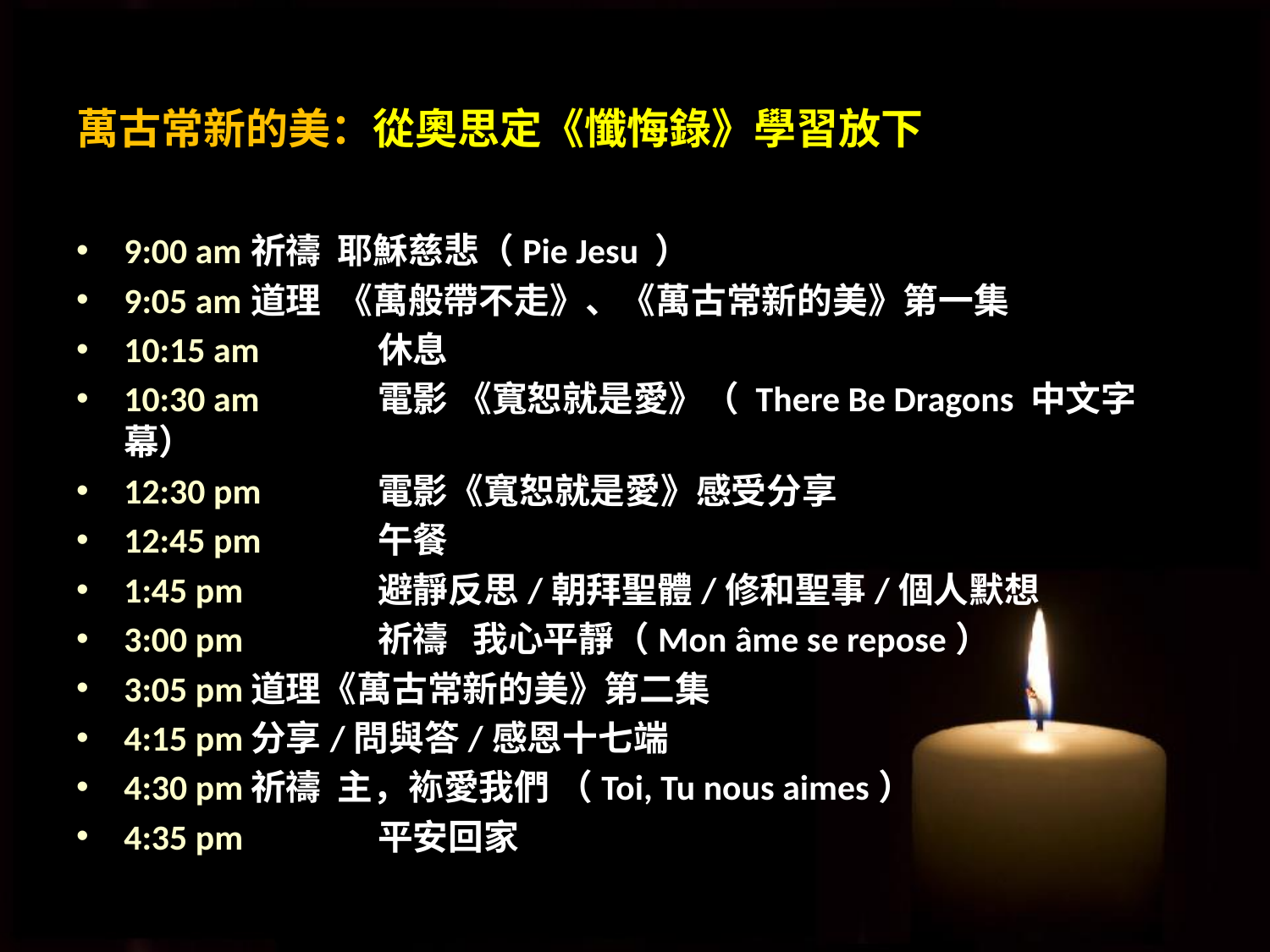

# 萬古常新的美：從奧思定《懺悔錄》學習放下
9:00 am	祈禱  耶穌慈悲（Pie Jesu ）
9:05 am	道理  《萬般帶不走》、《萬古常新的美》第一集
10:15 am	休息
10:30 am	電影 《寬恕就是愛》（ There Be Dragons 中文字幕）
12:30 pm	電影《寬恕就是愛》感受分享
12:45 pm	午餐
1:45 pm 	避靜反思/朝拜聖體/修和聖事/個人默想
3:00 pm 	祈禱   我心平靜（Mon âme se repose）
3:05 pm	道理《萬古常新的美》第二集
4:15 pm	分享/問與答/感恩十七端
4:30 pm	祈禱  主，袮愛我們 （Toi, Tu nous aimes）
4:35 pm 	平安回家